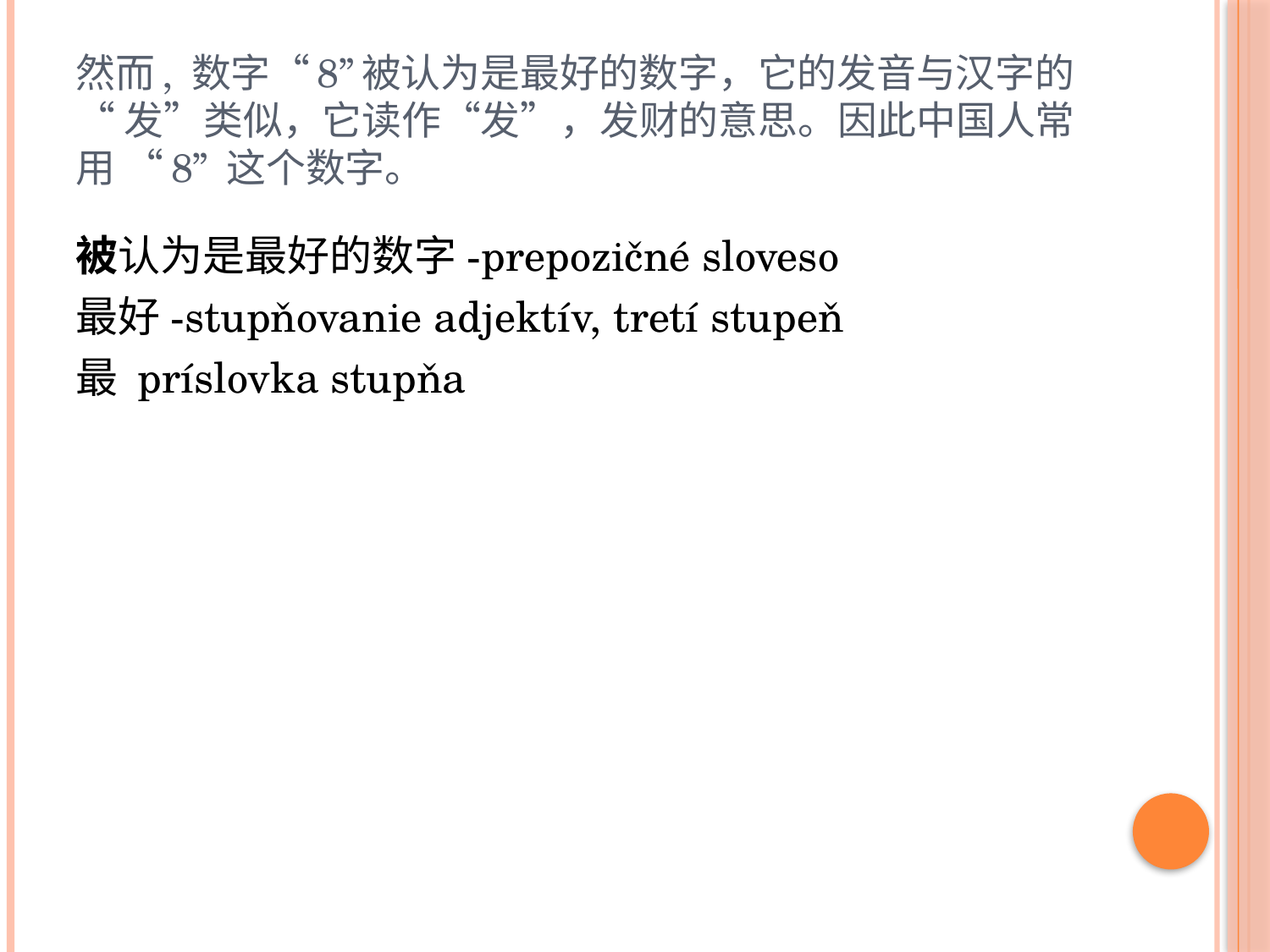

# 然而, 数字“8”被认为是最好的数字，它的发音与汉字的“ 发”类似，它读作“发”，发财的意思。因此中国人常用 “8” 这个数字。
被认为是最好的数字-prepozičné sloveso
最好-stupňovanie adjektív, tretí stupeň
最 príslovka stupňa